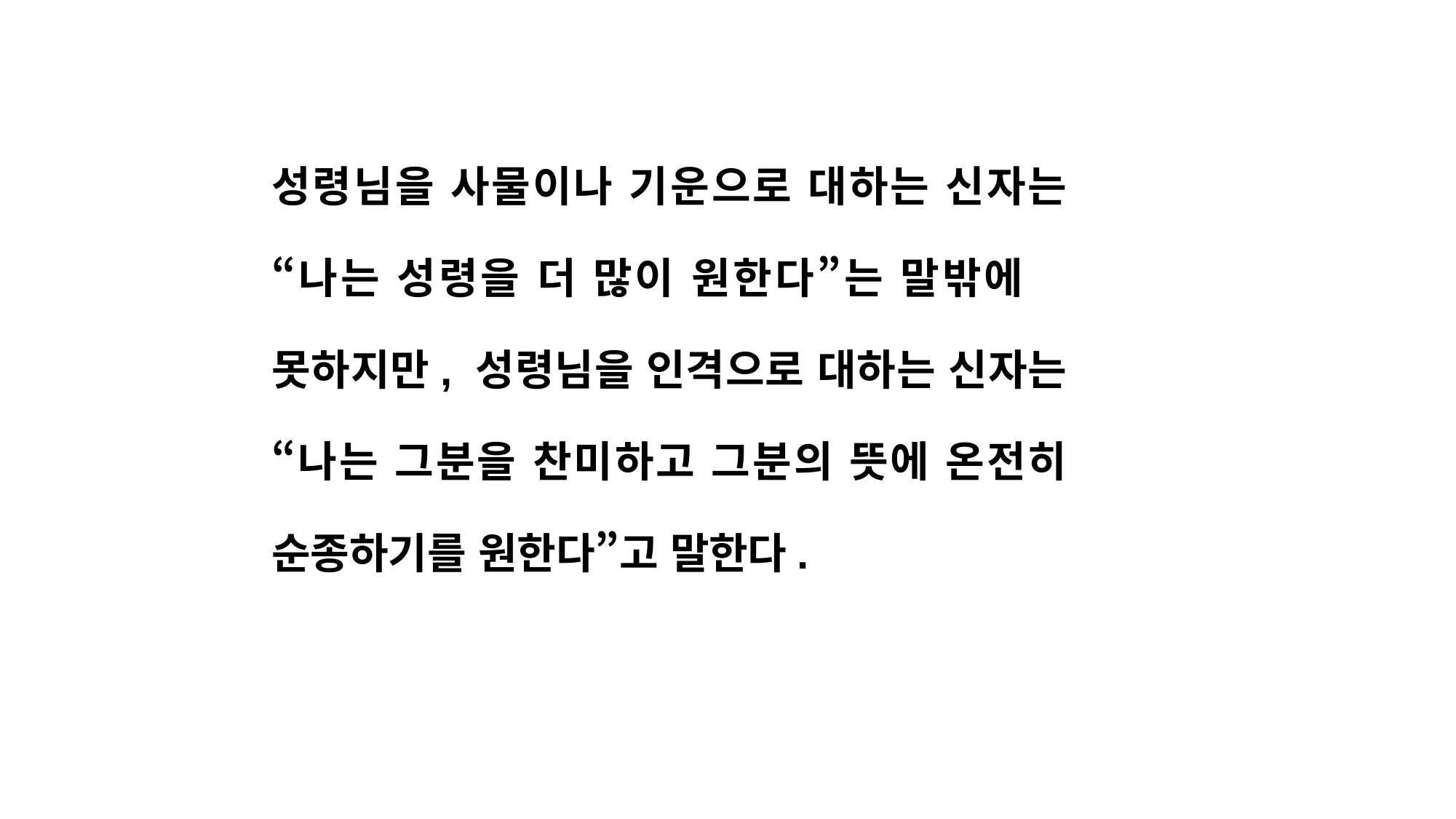

성령님을 사물이나 기운으로 대하는 신자는 “나는 성령을 더 많이 원한다”는 말밖에    못하지만, 성령님을 인격으로 대하는 신자는 “나는 그분을 찬미하고 그분의 뜻에 온전히 순종하기를 원한다”고 말한다.